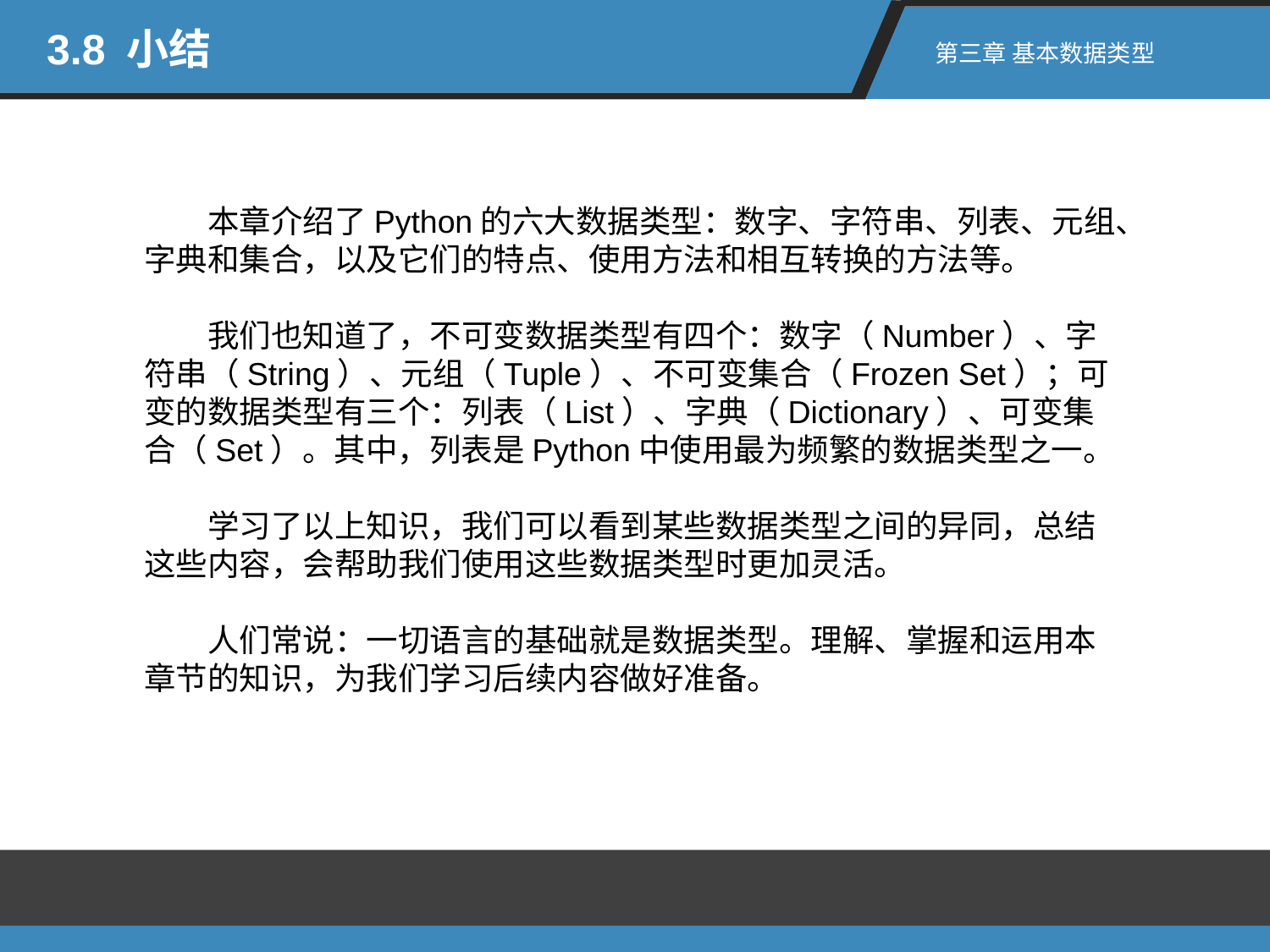

3.8 小结
第三章 基本数据类型
本章介绍了Python的六大数据类型：数字、字符串、列表、元组、字典和集合，以及它们的特点、使用方法和相互转换的方法等。

我们也知道了，不可变数据类型有四个：数字（Number）、字符串（String）、元组（Tuple）、不可变集合（Frozen Set）；可变的数据类型有三个：列表（List）、字典（Dictionary）、可变集合（Set）。其中，列表是Python中使用最为频繁的数据类型之一。

学习了以上知识，我们可以看到某些数据类型之间的异同，总结这些内容，会帮助我们使用这些数据类型时更加灵活。

人们常说：一切语言的基础就是数据类型。理解、掌握和运用本章节的知识，为我们学习后续内容做好准备。